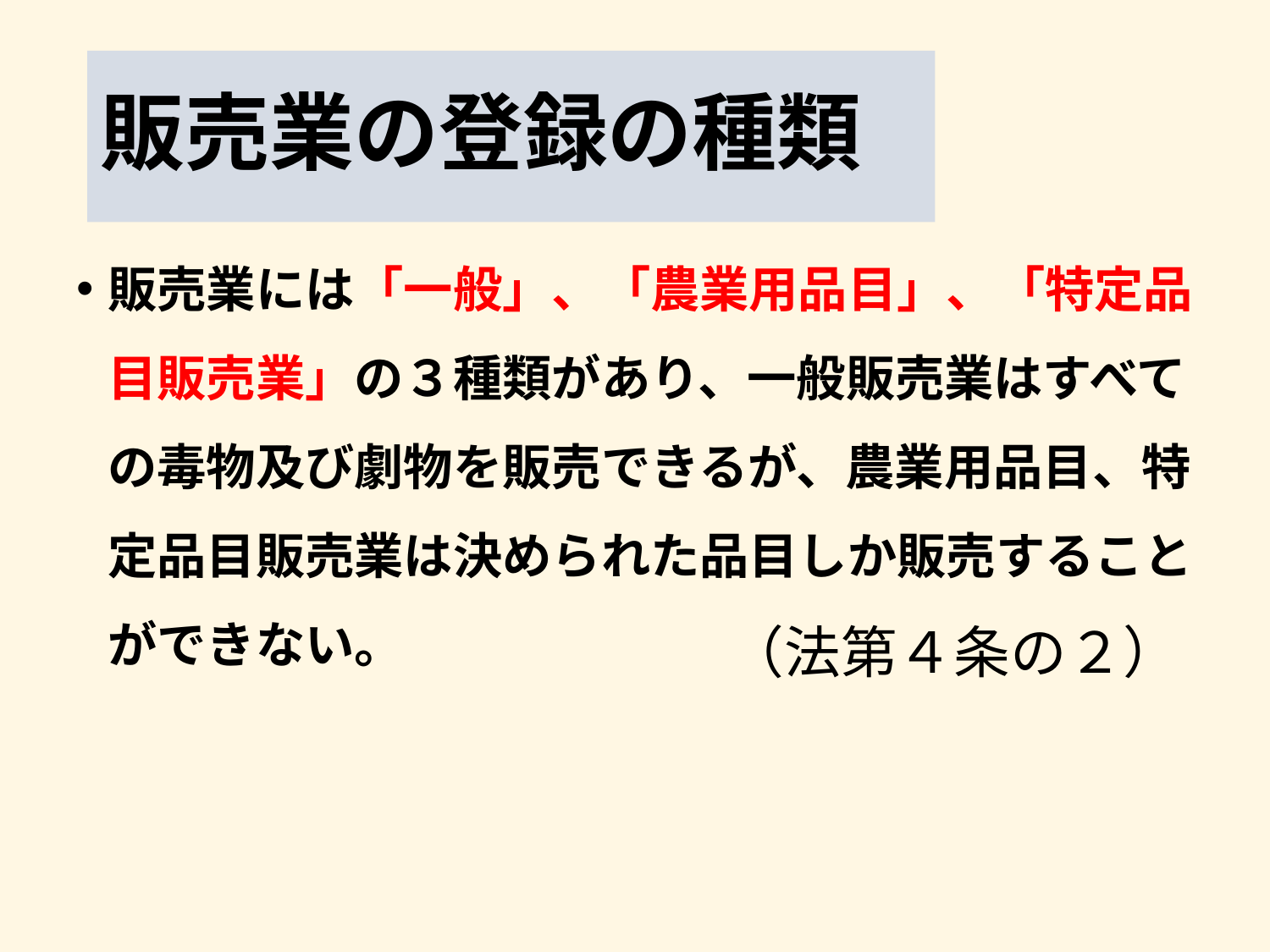

# 販売業の登録の種類
販売業には「一般」、「農業用品目」、「特定品目販売業」の３種類があり、一般販売業はすべての毒物及び劇物を販売できるが、農業用品目、特定品目販売業は決められた品目しか販売することができない。
（法第４条の２）